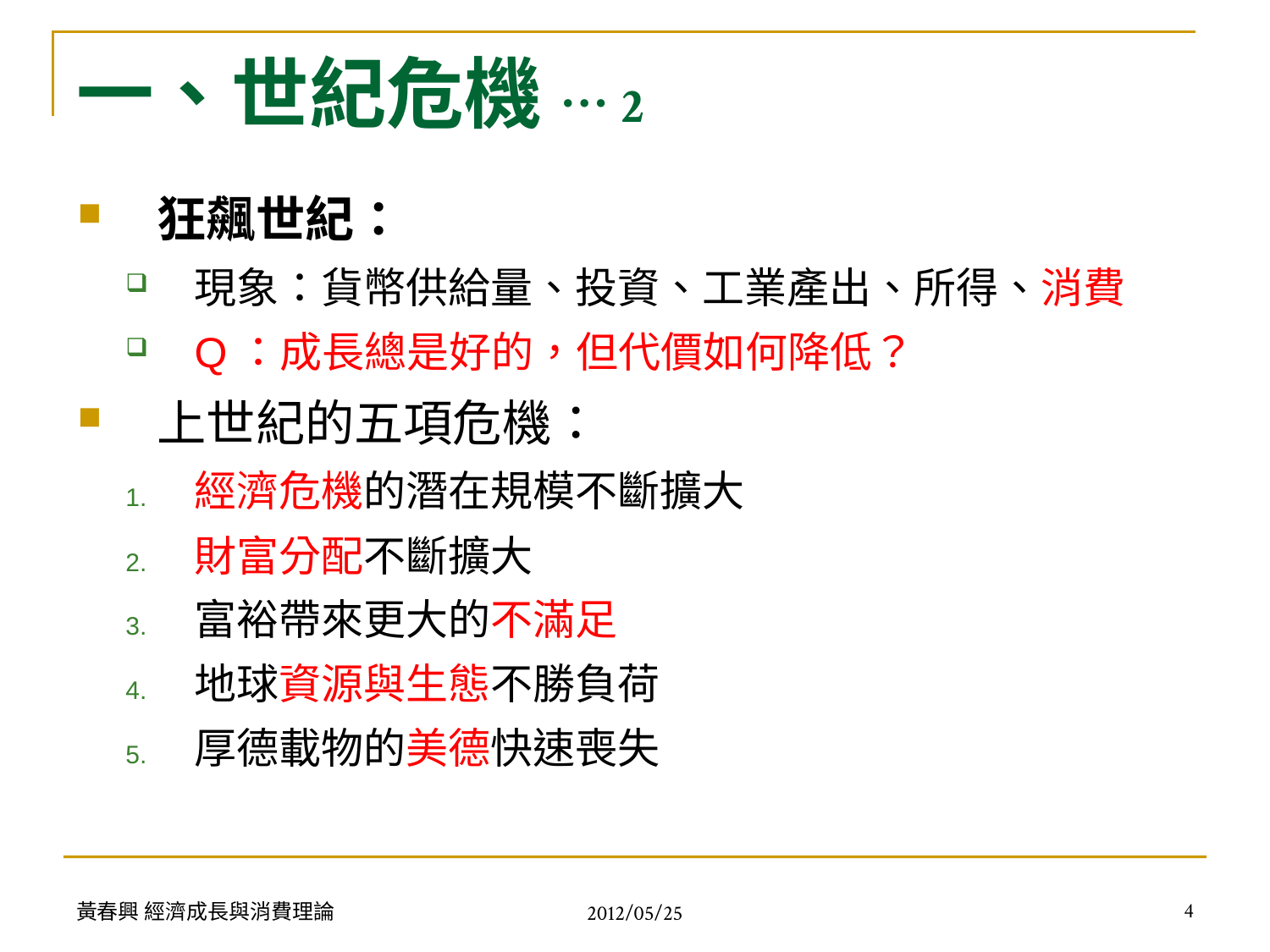

# 一、世紀危機 …2
狂飆世紀：
現象：貨幣供給量、投資、工業產出、所得、消費
Q：成長總是好的，但代價如何降低？
上世紀的五項危機：
經濟危機的潛在規模不斷擴大
財富分配不斷擴大
富裕帶來更大的不滿足
地球資源與生態不勝負荷
厚德載物的美德快速喪失
黃春興 經濟成長與消費理論
4
2012/05/25